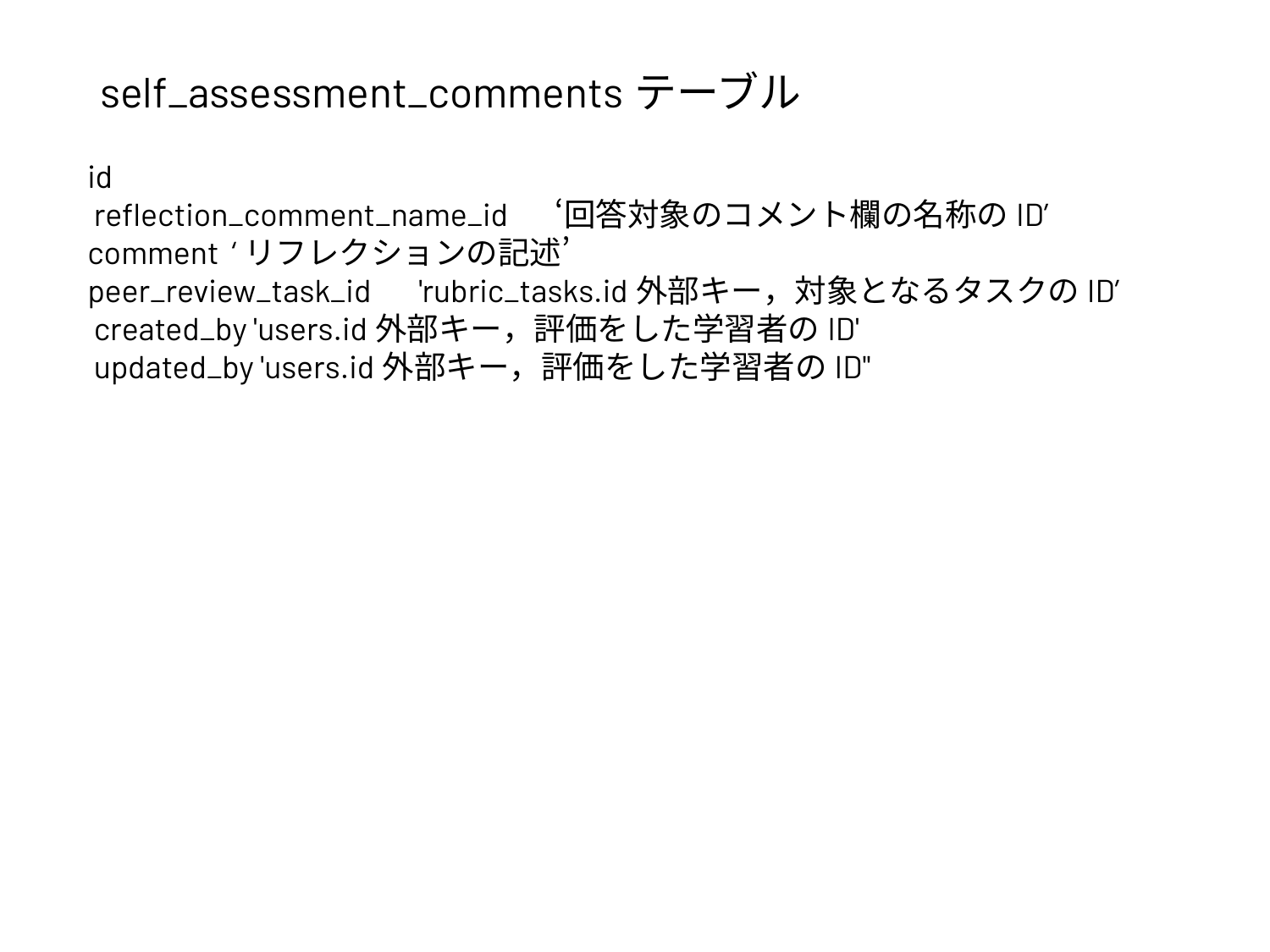

# self_assessment_commentsテーブル
id
 reflection_comment_name_id　 ‘回答対象のコメント欄の名称のID’
comment  ‘リフレクションの記述’
peer_review_task_id　'rubric_tasks.id外部キー，対象となるタスクのID’
 created_by 'users.id外部キー，評価をした学習者のID'
 updated_by 'users.id外部キー，評価をした学習者のID''